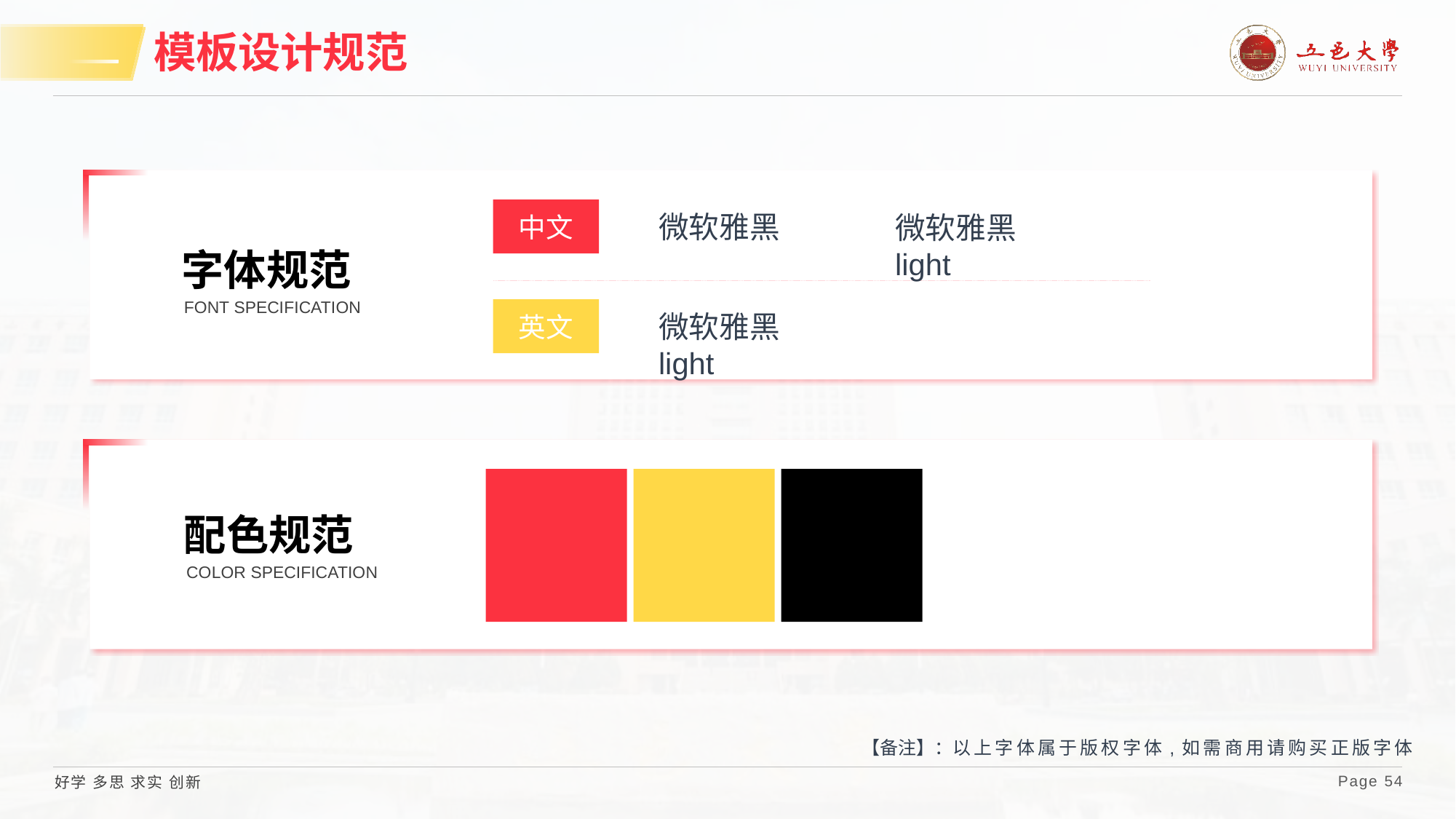

# 模板设计规范

中文
微软雅黑
微软雅黑light

字体规范

FONT SPECIFICATION
英文
微软雅黑light

配色规范
COLOR SPECIFICATION
【备注】：以上字体属于版权字体,如需商用请购买正版字体